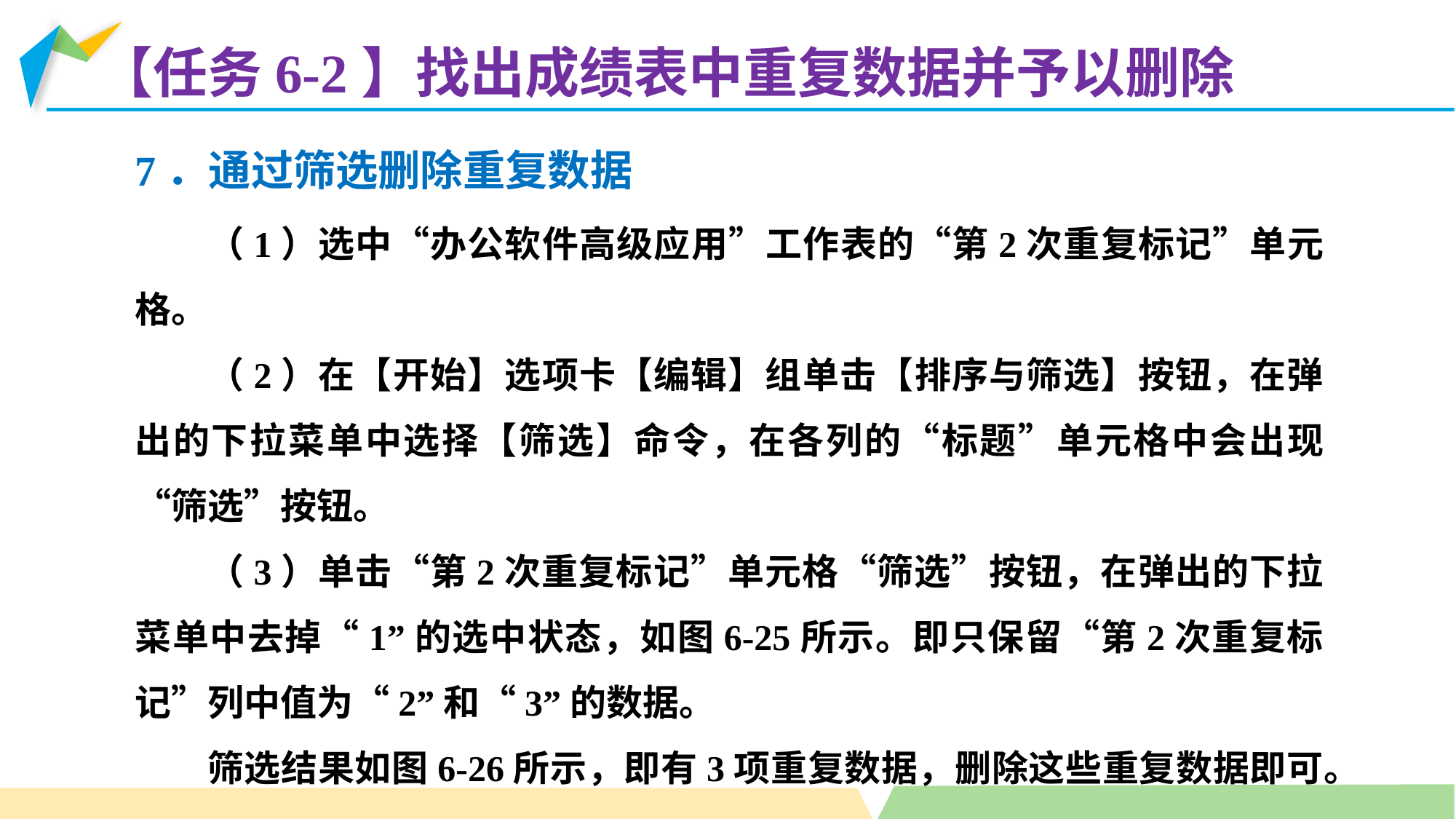

【任务6-2】找出成绩表中重复数据并予以删除
7．通过筛选删除重复数据
（1）选中“办公软件高级应用”工作表的“第2次重复标记”单元格。
（2）在【开始】选项卡【编辑】组单击【排序与筛选】按钮，在弹出的下拉菜单中选择【筛选】命令，在各列的“标题”单元格中会出现“筛选”按钮。
（3）单击“第2次重复标记”单元格“筛选”按钮，在弹出的下拉菜单中去掉“1”的选中状态，如图6-25所示。即只保留“第2次重复标记”列中值为“2”和“3”的数据。
筛选结果如图6-26所示，即有3项重复数据，删除这些重复数据即可。